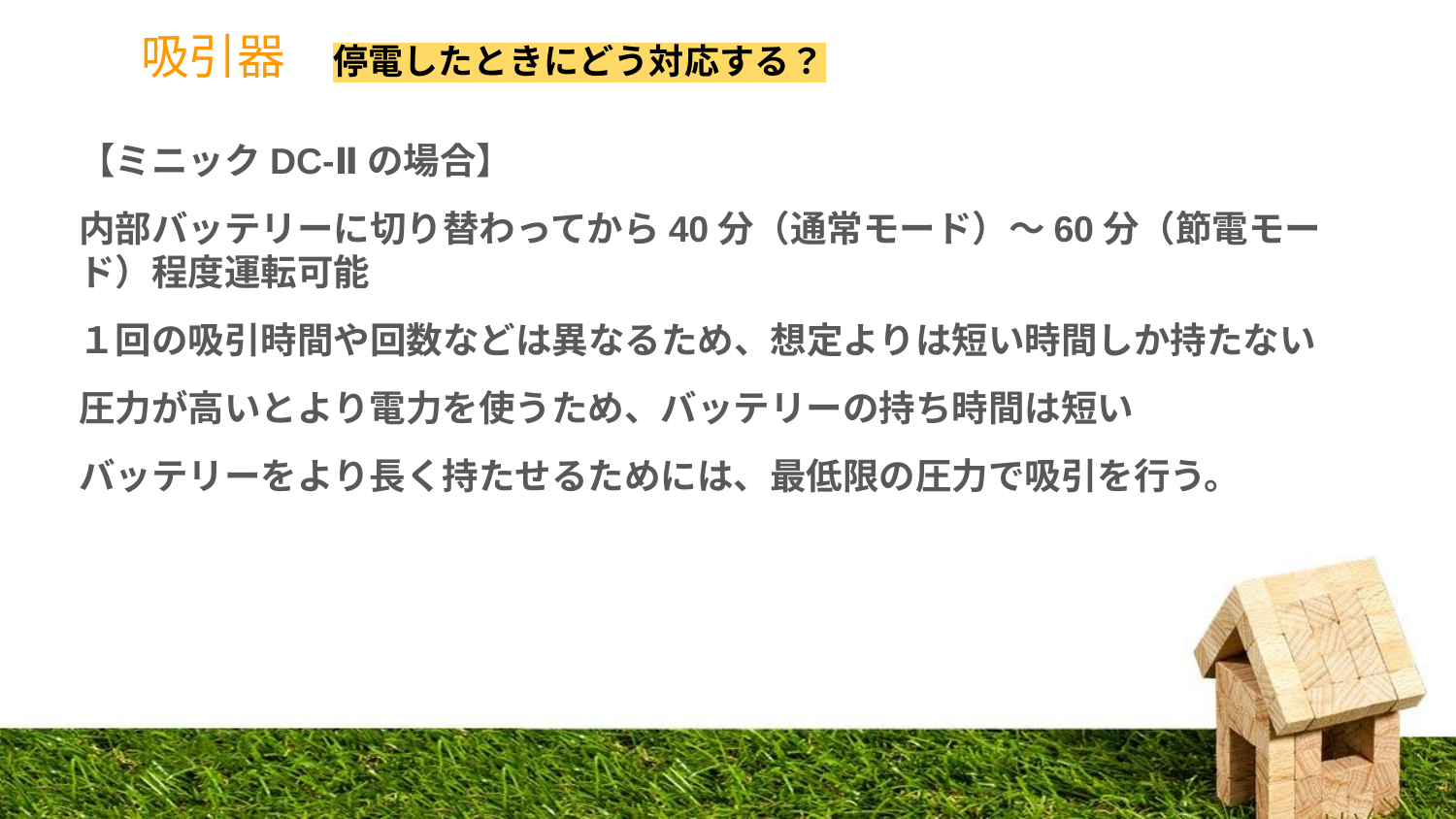

# 吸引器　停電したときにどう対応する？

【ミニックDC-Ⅱの場合】
内部バッテリーに切り替わってから40分（通常モード）〜60分（節電モード）程度運転可能
１回の吸引時間や回数などは異なるため、想定よりは短い時間しか持たない
圧力が高いとより電力を使うため、バッテリーの持ち時間は短い
バッテリーをより長く持たせるためには、最低限の圧力で吸引を行う。